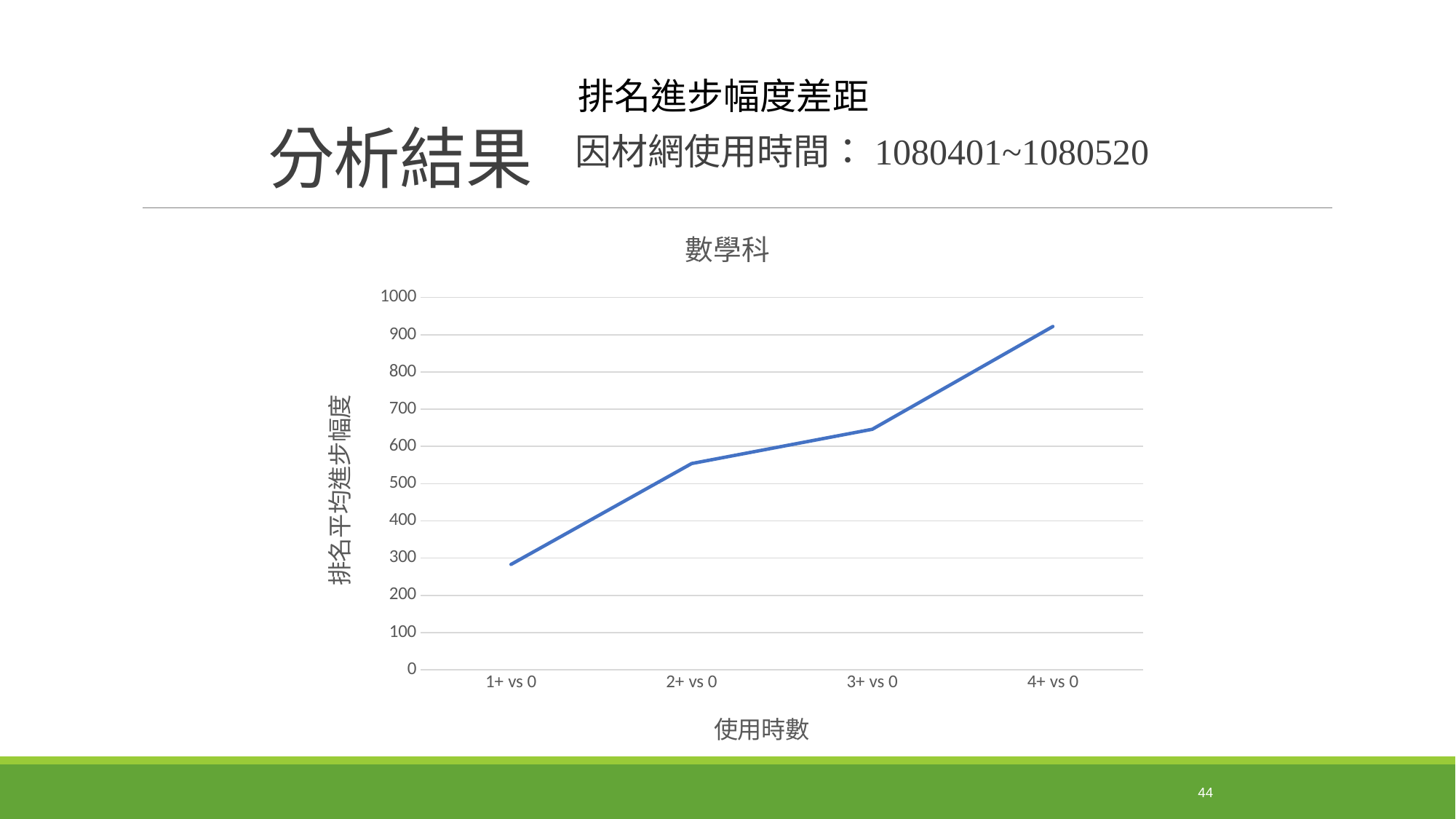

# 分析結果
排名進步幅度差距
因材網使用時間：1080401~1080520

### Chart: 數學科

| Category | 數列 1 |
|---|---|
| 1+ vs 0 | 283.0 |
| 2+ vs 0 | 554.0 |
| 3+ vs 0 | 646.0 |
| 4+ vs 0 | 922.0 |
44